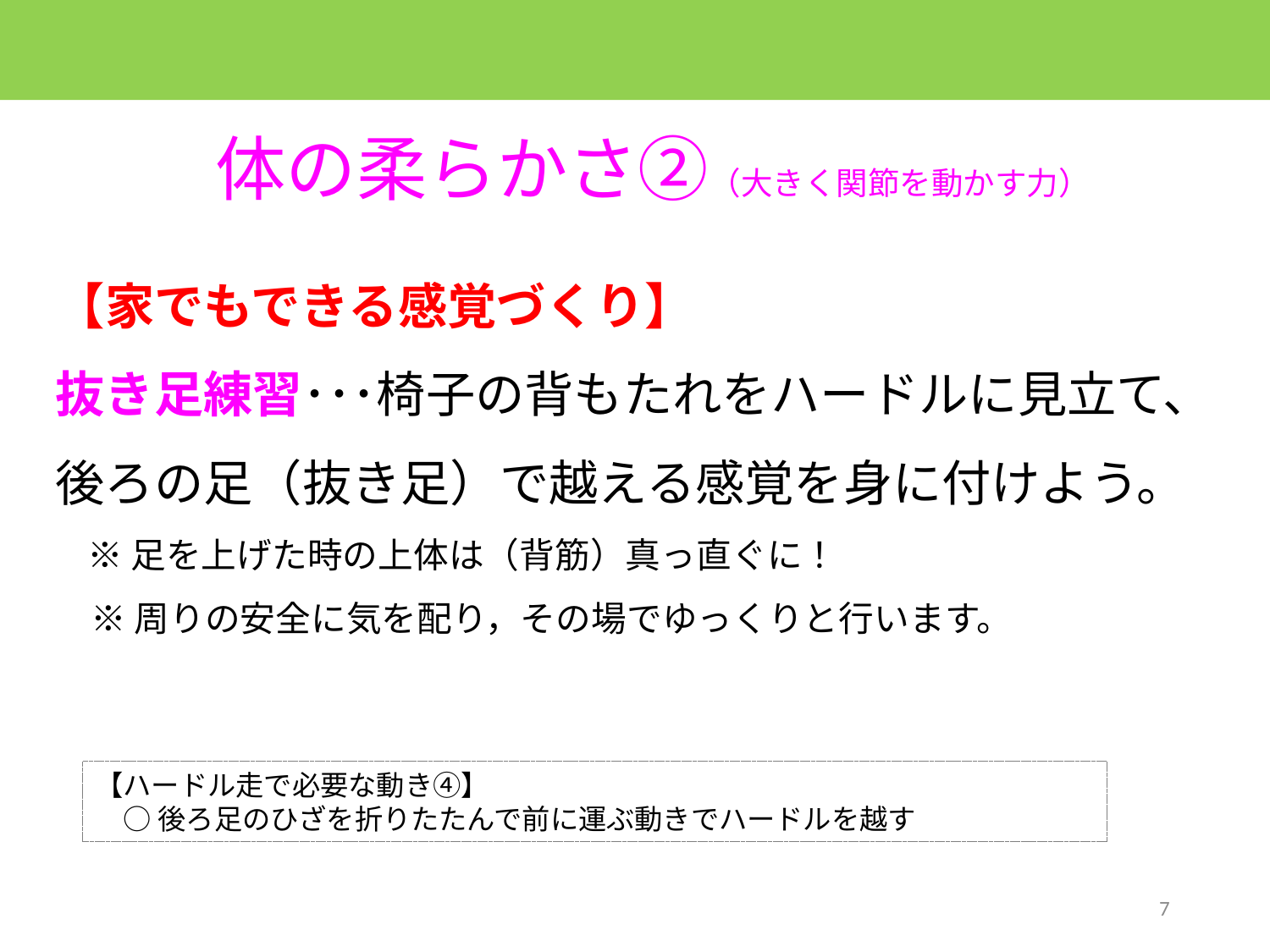

体の柔らかさ②（大きく関節を動かす力）
【家でもできる感覚づくり】
抜き足練習･･･椅子の背もたれをハードルに見立て、後ろの足（抜き足）で越える感覚を身に付けよう。
　※ 足を上げた時の上体は（背筋）真っ直ぐに！
　※ 周りの安全に気を配り，その場でゆっくりと行います。
【ハードル走で必要な動き④】
　○ 後ろ足のひざを折りたたんで前に運ぶ動きでハードルを越す
7